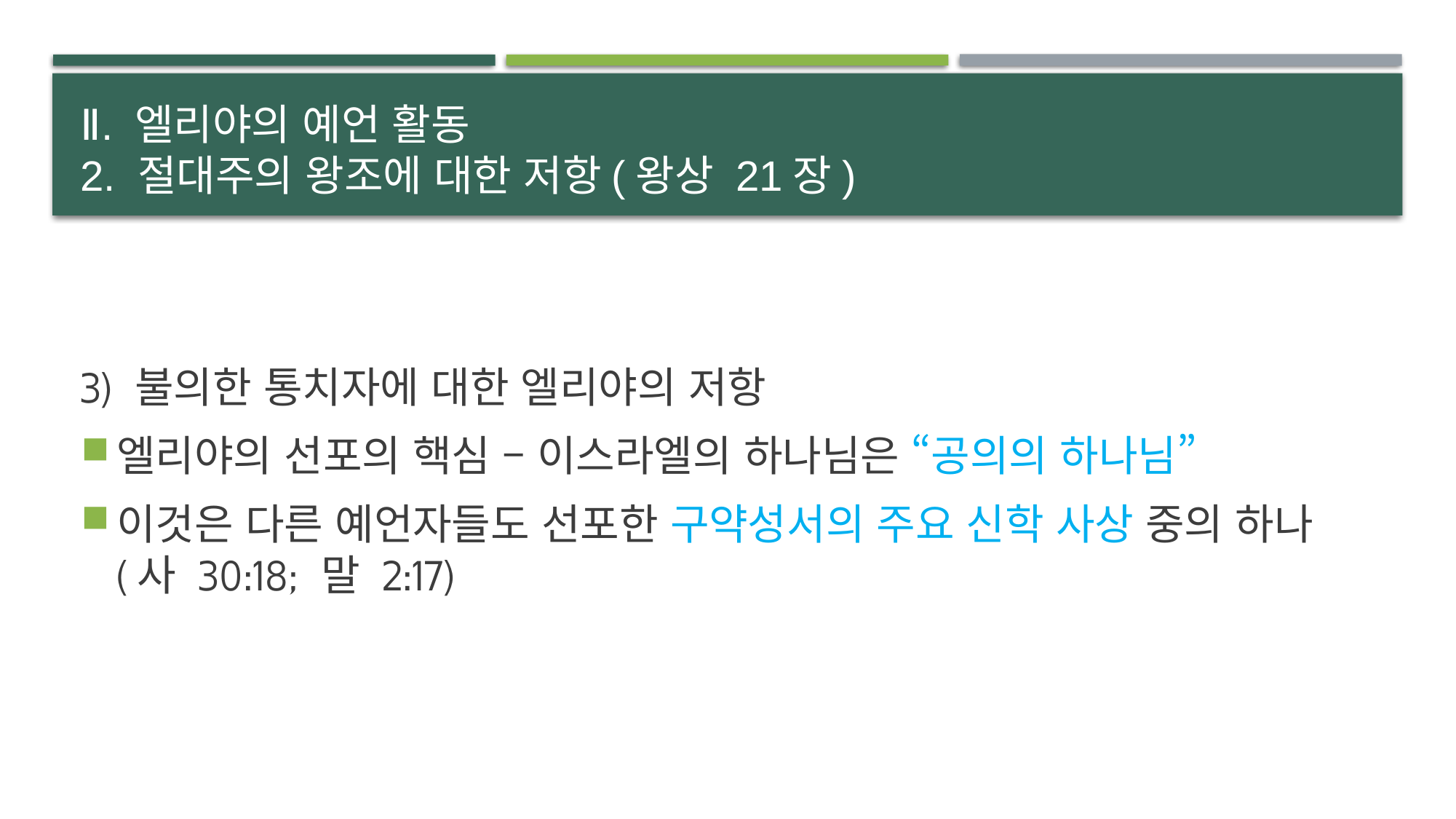

# Ⅱ. 엘리야의 예언 활동 2. 절대주의 왕조에 대한 저항(왕상 21장)
3) 불의한 통치자에 대한 엘리야의 저항
엘리야의 선포의 핵심 – 이스라엘의 하나님은 “공의의 하나님”
이것은 다른 예언자들도 선포한 구약성서의 주요 신학 사상 중의 하나(사 30:18; 말 2:17)